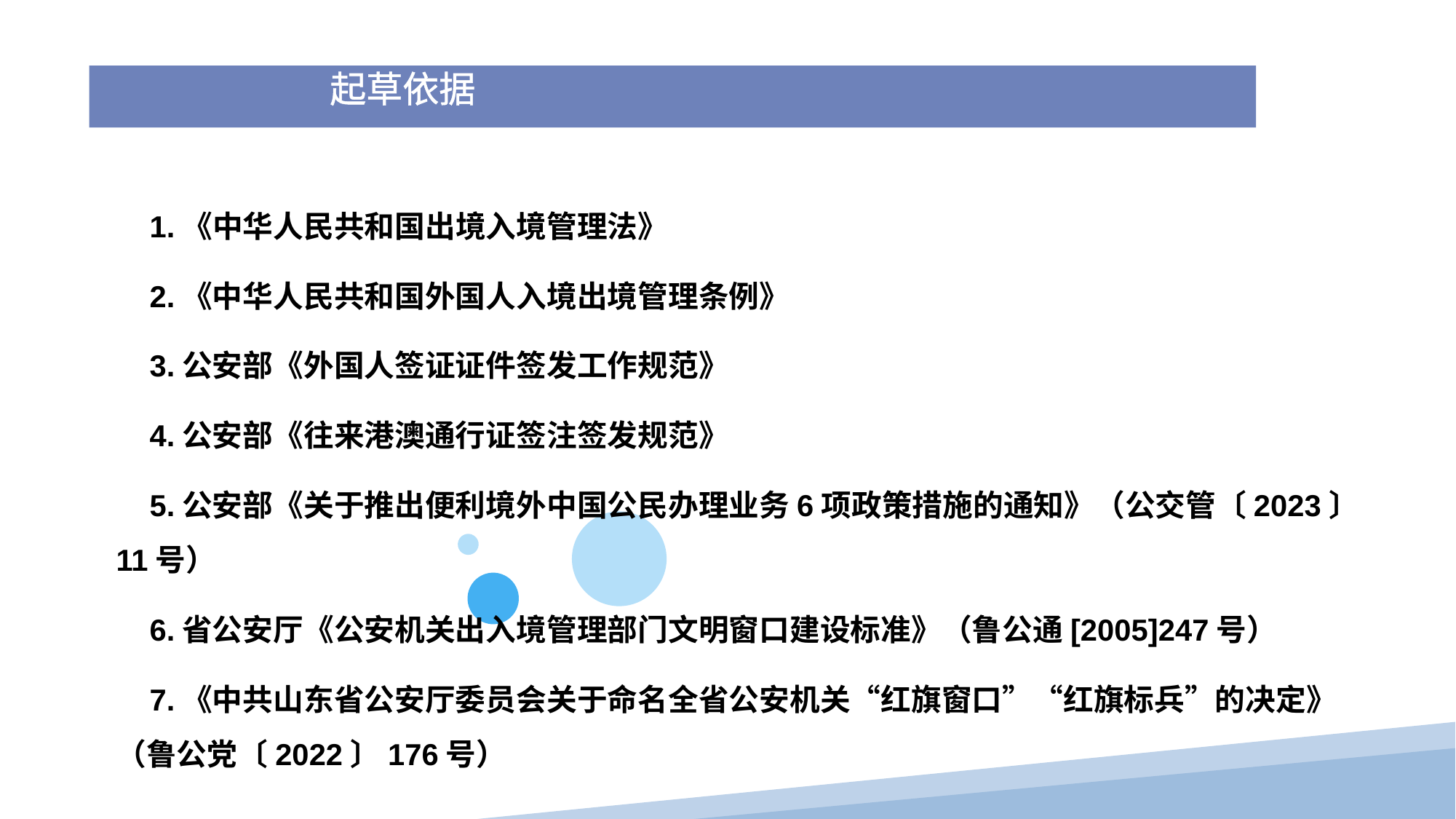

起草依据
    1.《中华人民共和国出境入境管理法》
    2.《中华人民共和国外国人入境出境管理条例》
    3.公安部《外国人签证证件签发工作规范》
    4.公安部《往来港澳通行证签注签发规范》
    5.公安部《关于推出便利境外中国公民办理业务6项政策措施的通知》（公交管〔2023〕11号）
    6.省公安厅《公安机关出入境管理部门文明窗口建设标准》（鲁公通[2005]247号）
    7.《中共山东省公安厅委员会关于命名全省公安机关“红旗窗口”“红旗标兵”的决定》（鲁公党〔2022〕176号）